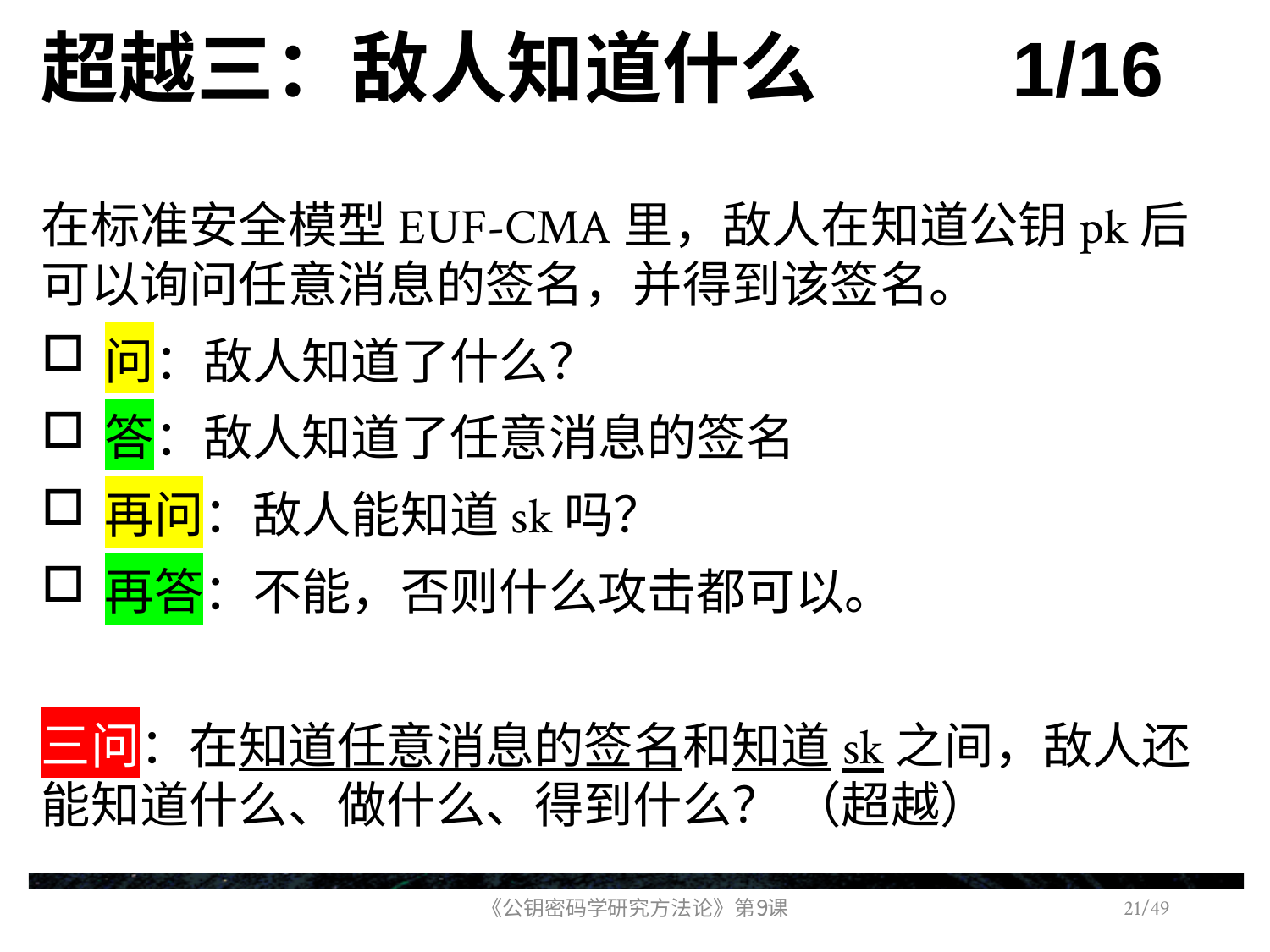

# 超越三：敌人知道什么          1/16
在标准安全模型EUF-CMA里，敌人在知道公钥pk后可以询问任意消息的签名，并得到该签名。
问：敌人知道了什么？
答：敌人知道了任意消息的签名
再问：敌人能知道sk吗？
再答：不能，否则什么攻击都可以。

三问：在知道任意消息的签名和知道sk之间，敌人还能知道什么、做什么、得到什么？ （超越）
《公钥密码学研究方法论》第9课
21/49